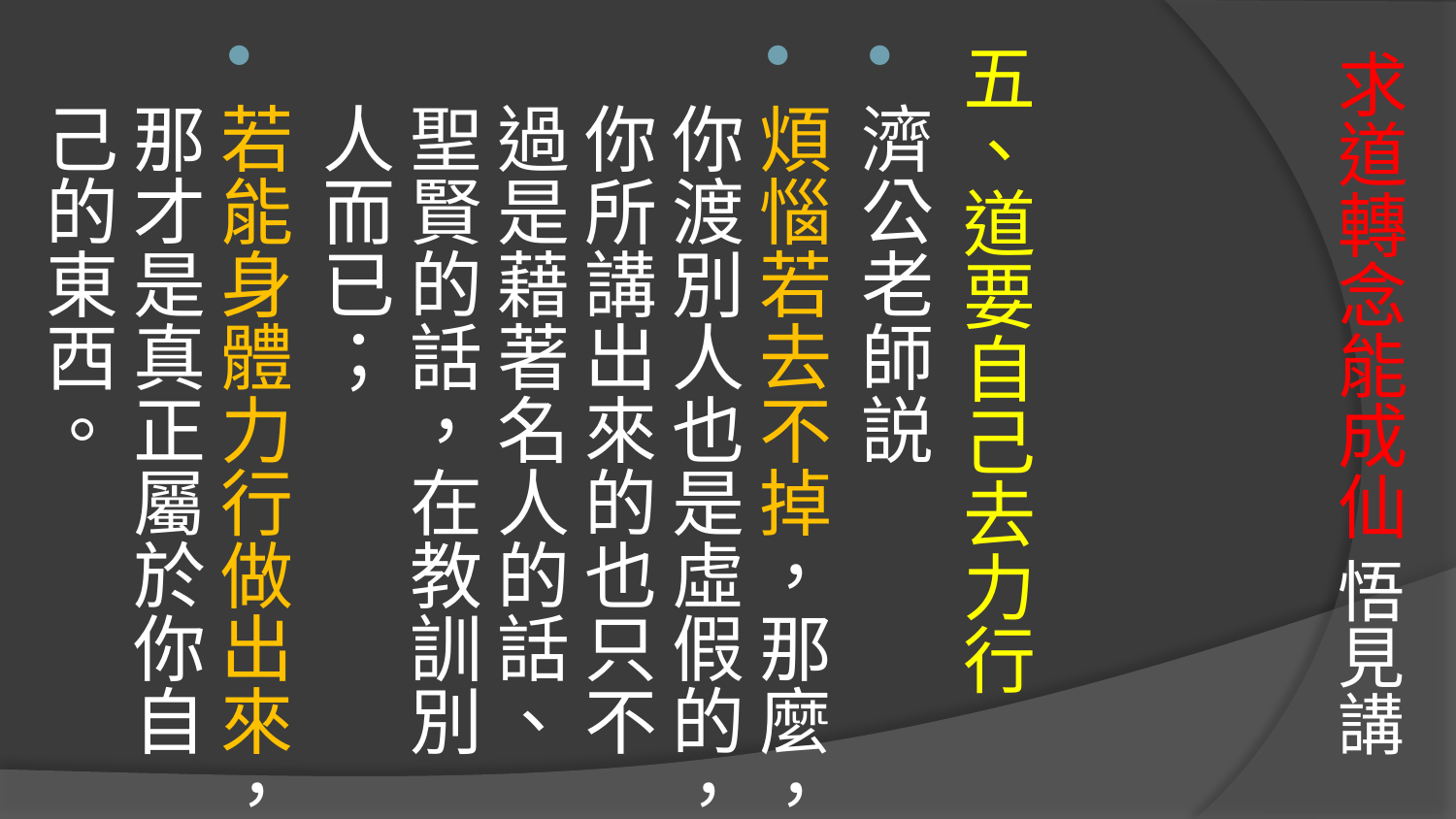

# 求道轉念能成仙 悟見講
五、道要自己去力行
濟公老師説
煩惱若去不掉，那麼，你渡別人也是虛假的，你所講出來的也只不過是藉著名人的話、聖賢的話，在教訓別人而已；
若能身體力行做出來，那才是真正屬於你自己的東西。